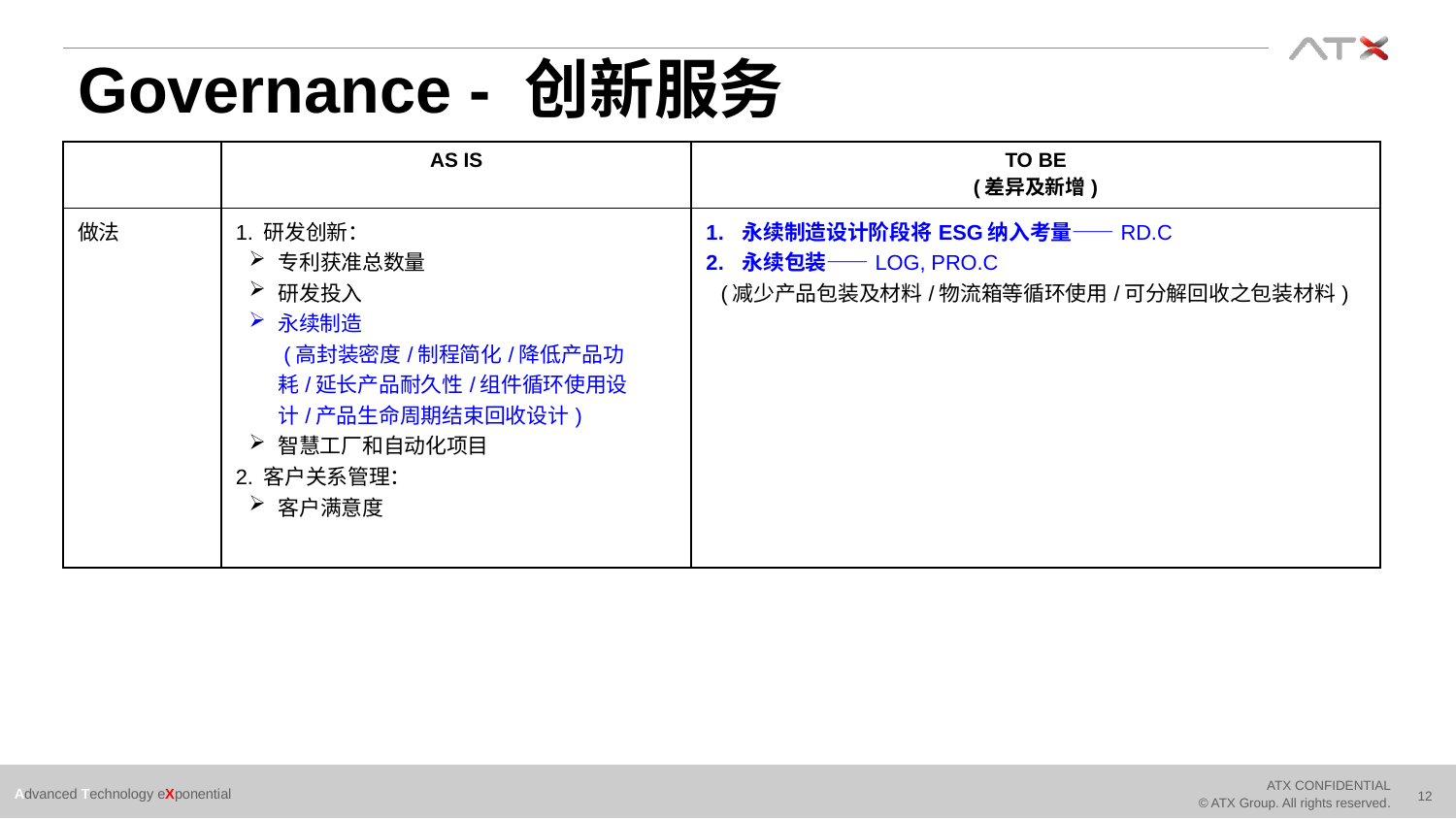

# Governance - 创新服务
|  | AS IS | TO BE (差异及新增) |
| --- | --- | --- |
| 做法 | 1. 研发创新： 专利获准总数量 研发投入 永续制造 (高封装密度/制程简化/降低产品功耗/延长产品耐久性/组件循环使用设计/产品生命周期结束回收设计) 智慧工厂和自动化项目 2. 客户关系管理： 客户满意度 | 永续制造设计阶段将ESG纳入考量——RD.C 永续包装——LOG, PRO.C (减少产品包装及材料/物流箱等循环使用/可分解回收之包装材料) |